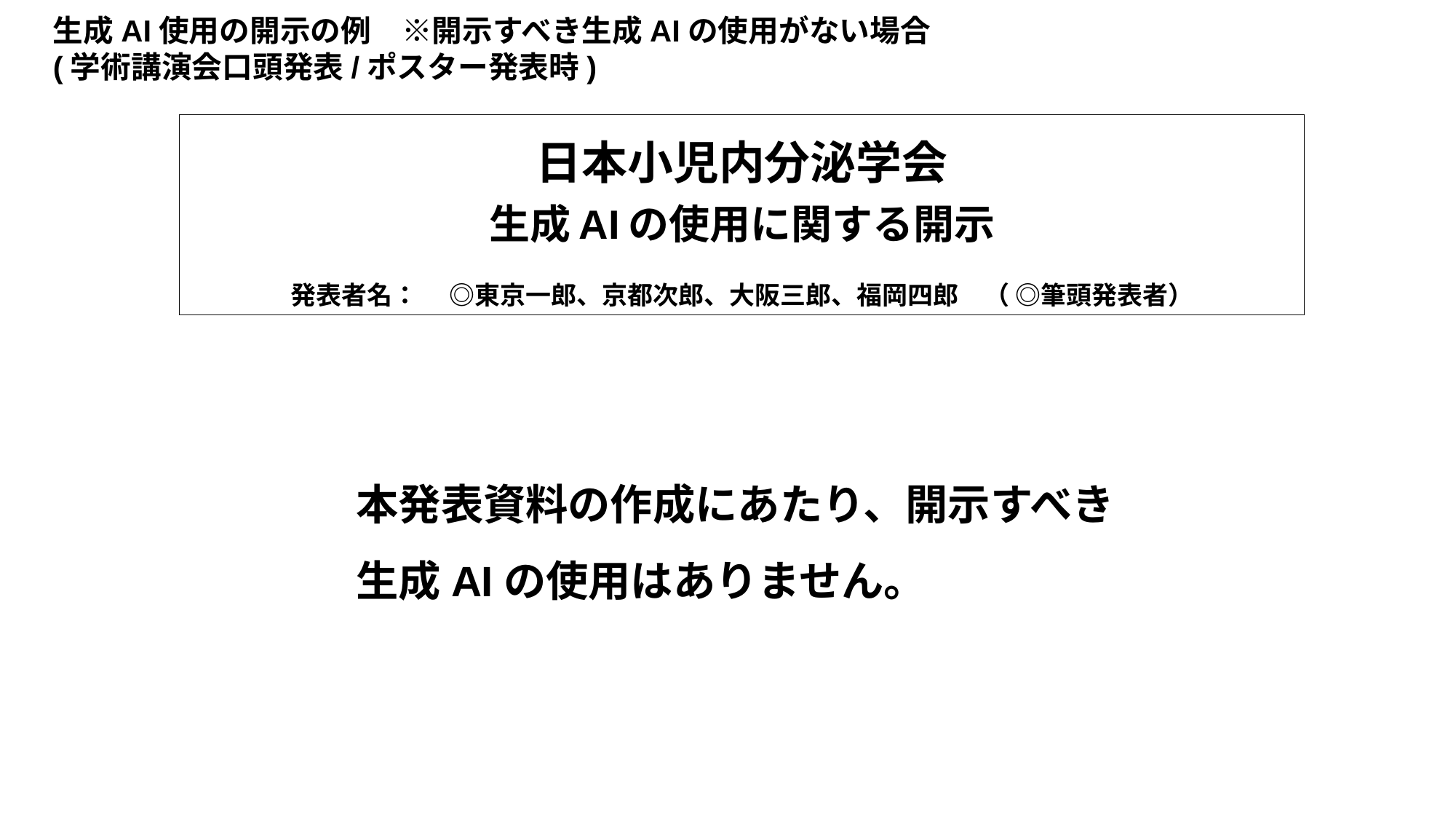

生成AI使用の開示の例　※開示すべき生成AIの使用がない場合
(学術講演会口頭発表/ポスター発表時)
日本小児内分泌学会
生成AIの使用に関する開示
　
発表者名：　 ◎東京一郎、京都次郎、大阪三郎、福岡四郎　（ ◎筆頭発表者）
本発表資料の作成にあたり、開示すべき生成AIの使用はありません。